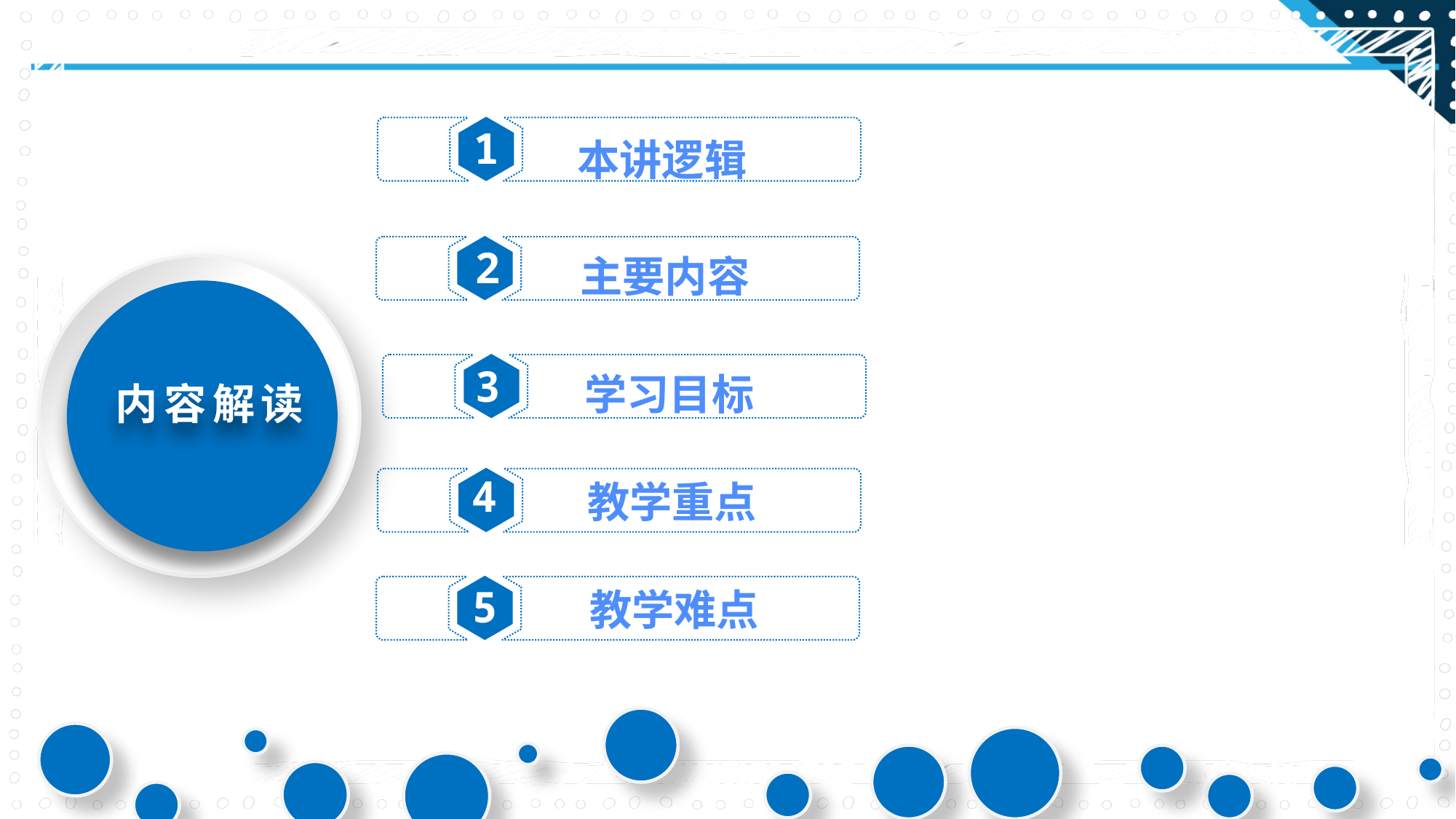

1

本讲逻辑
2

主要内容

3
学习目标
内容解读
4

教学重点
5

教学难点